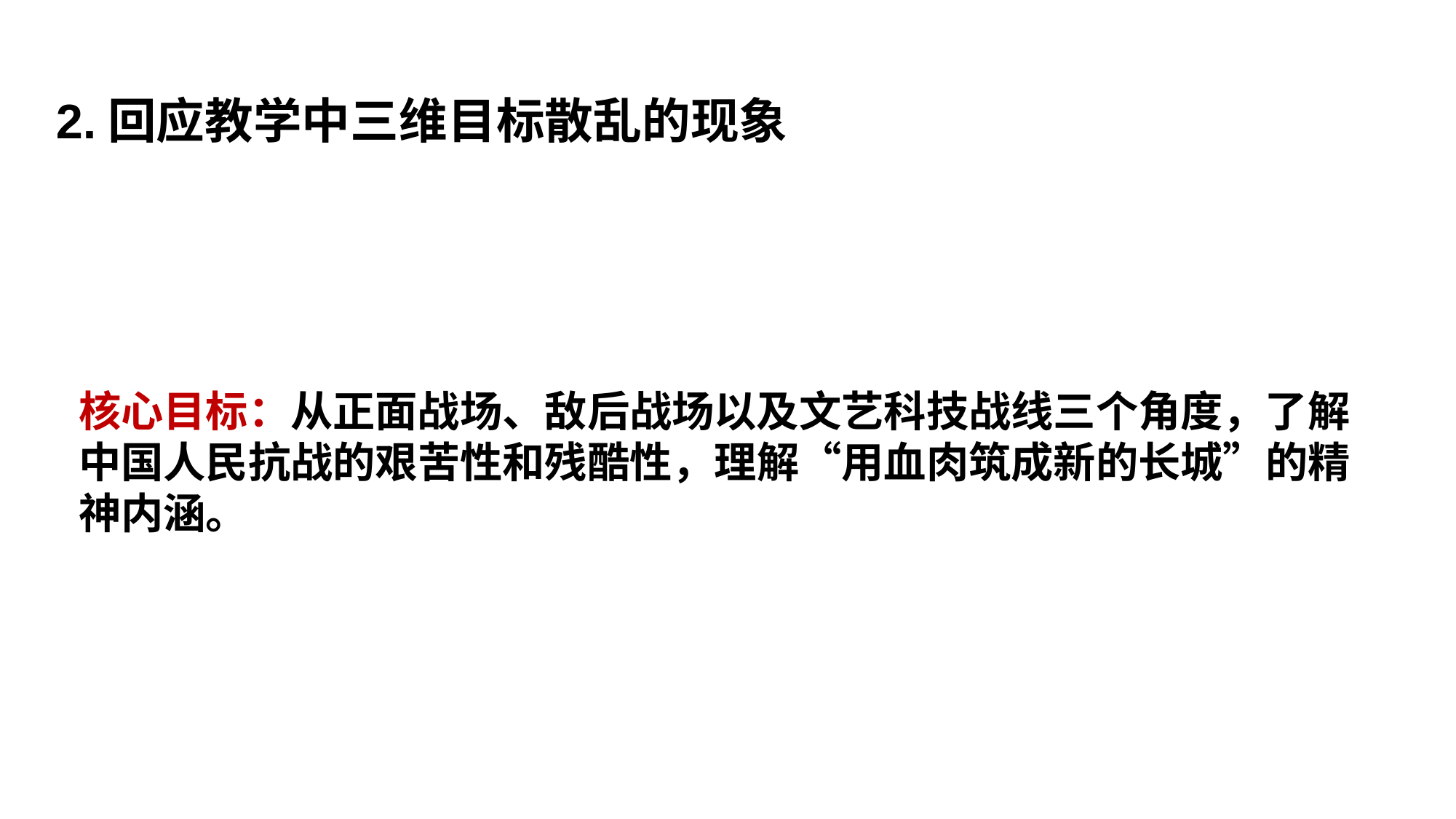

2.回应教学中三维目标散乱的现象
核心目标：从正面战场、敌后战场以及文艺科技战线三个角度，了解中国人民抗战的艰苦性和残酷性，理解“用血肉筑成新的长城”的精神内涵。